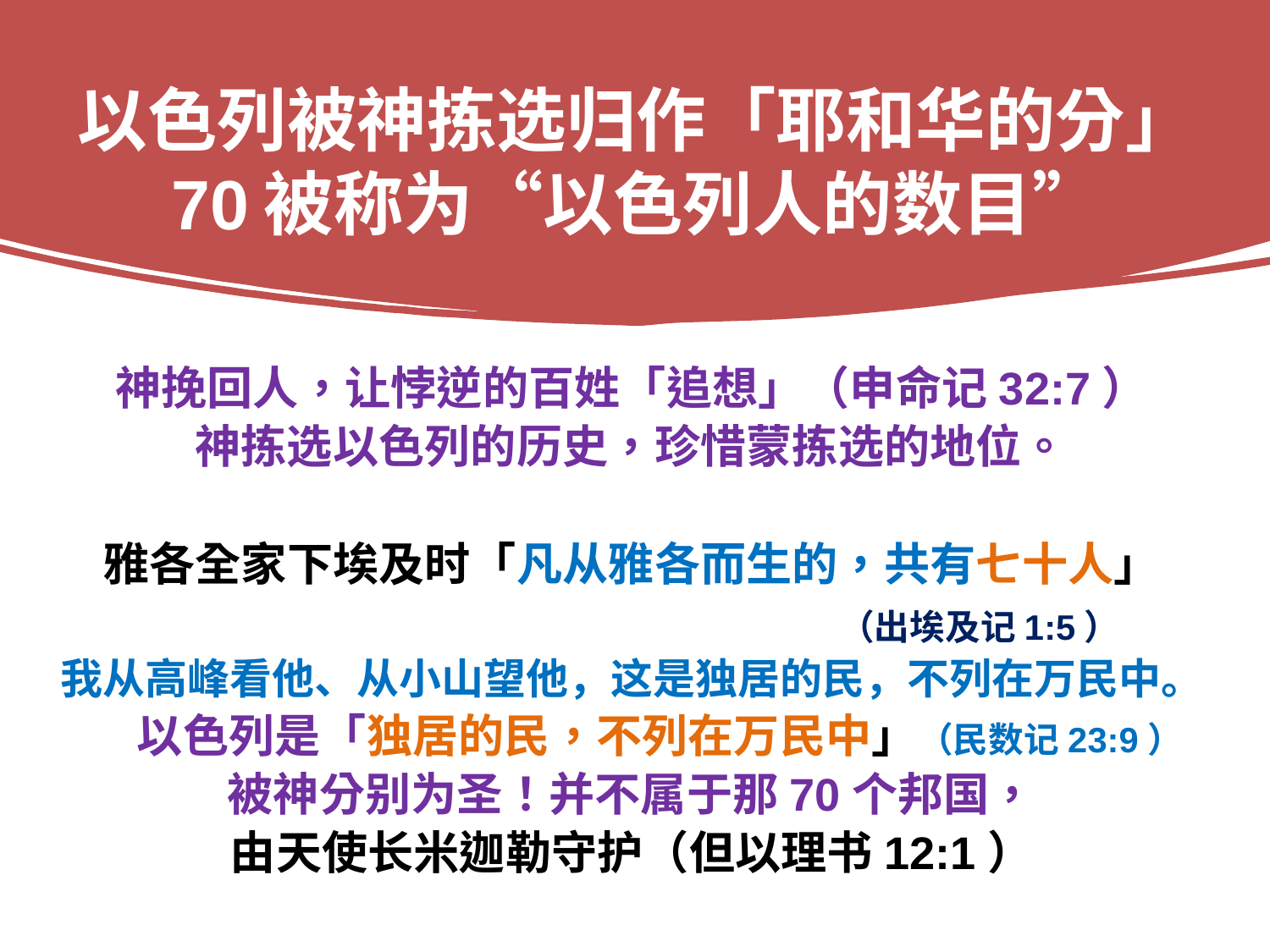

# 以色列被神拣选归作「耶和华的分」 70被称为“以色列人的数目”
神挽回人，让悖逆的百姓「追想」（申命记32:7）
神拣选以色列的历史，珍惜蒙拣选的地位。

雅各全家下埃及时「凡从雅各而生的，共有七十人」
                                                                  （出埃及记1:5）
我从高峰看他、从小山望他，这是独居的民，不列在万民中。
         以色列是「独居的民，不列在万民中」（民数记23:9）
被神分别为圣！并不属于那70个邦国，
由天使长米迦勒守护（但以理书12:1）